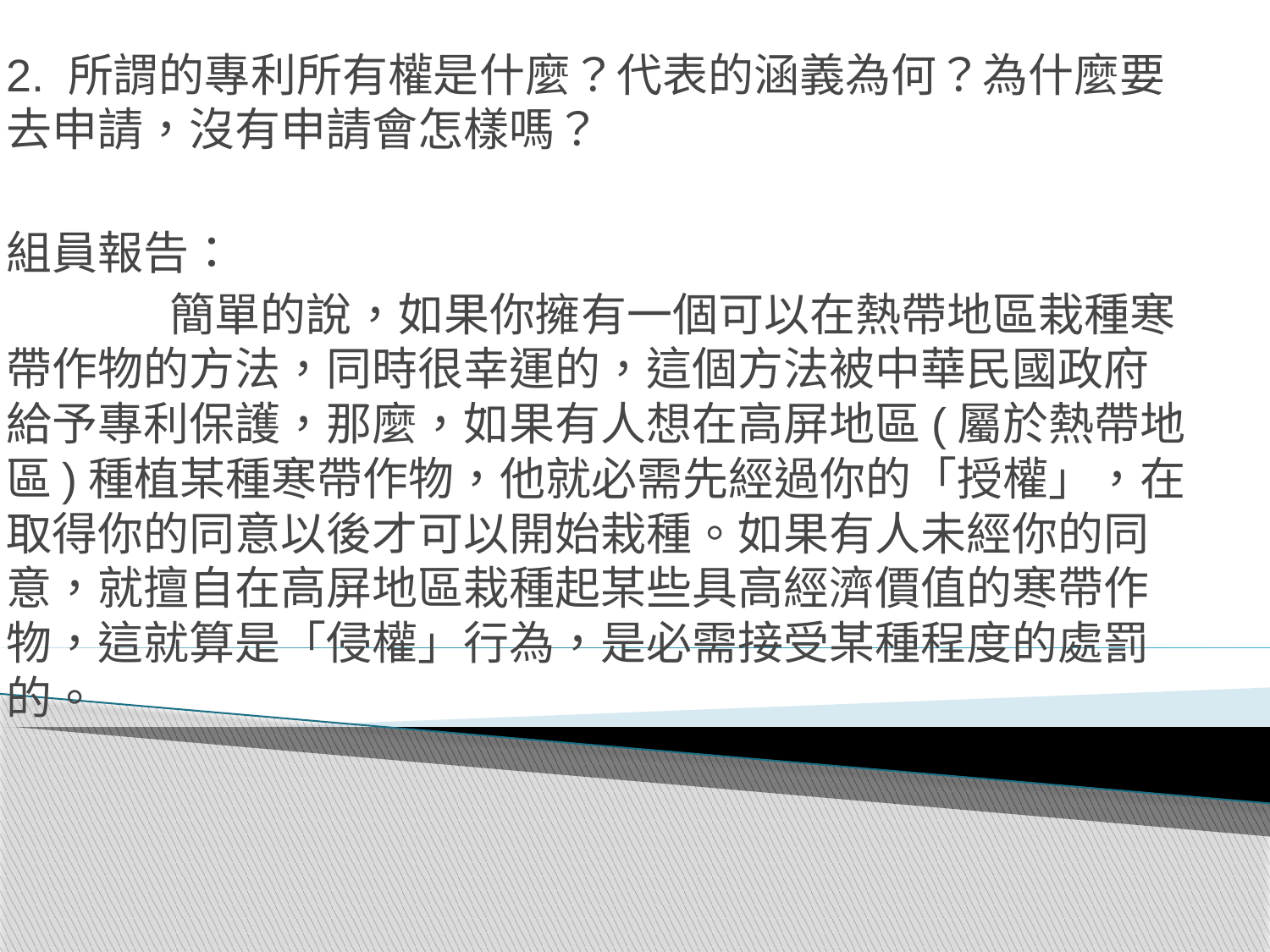

2. 所謂的專利所有權是什麼？代表的涵義為何？為什麼要去申請，沒有申請會怎樣嗎？

組員報告：
               簡單的說，如果你擁有一個可以在熱帶地區栽種寒帶作物的方法，同時很幸運的，這個方法被中華民國政府給予專利保護，那麼，如果有人想在高屏地區(屬於熱帶地區)種植某種寒帶作物，他就必需先經過你的「授權」，在取得你的同意以後才可以開始栽種。如果有人未經你的同意，就擅自在高屏地區栽種起某些具高經濟價值的寒帶作物，這就算是「侵權」行為，是必需接受某種程度的處罰的。